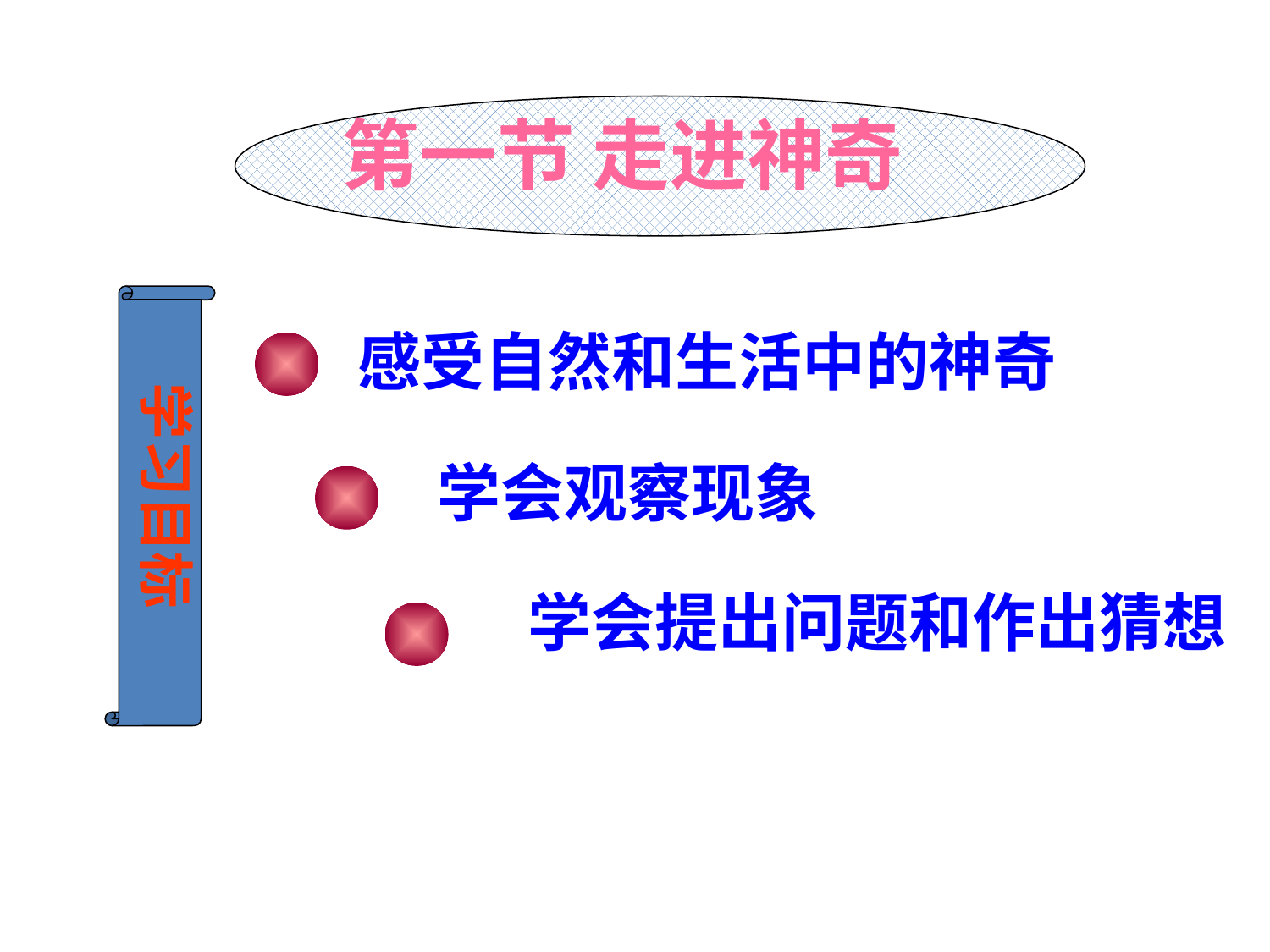

第一节 走进神奇

学习目标
感受自然和生活中的神奇

学会观察现象

学会提出问题和作出猜想